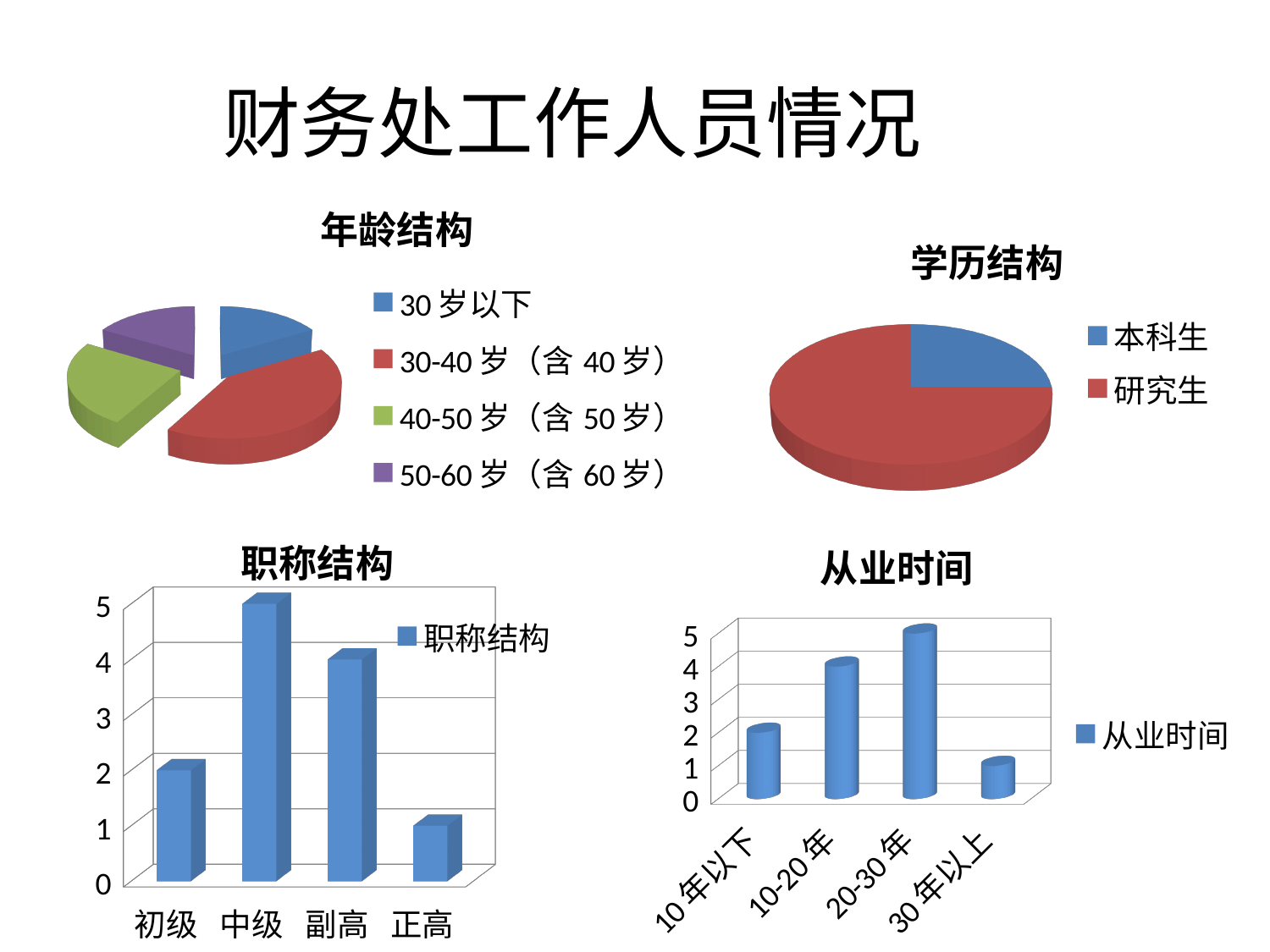

# 财务处工作人员情况

[unsupported chart]

[unsupported chart]

[unsupported chart]

[unsupported chart]